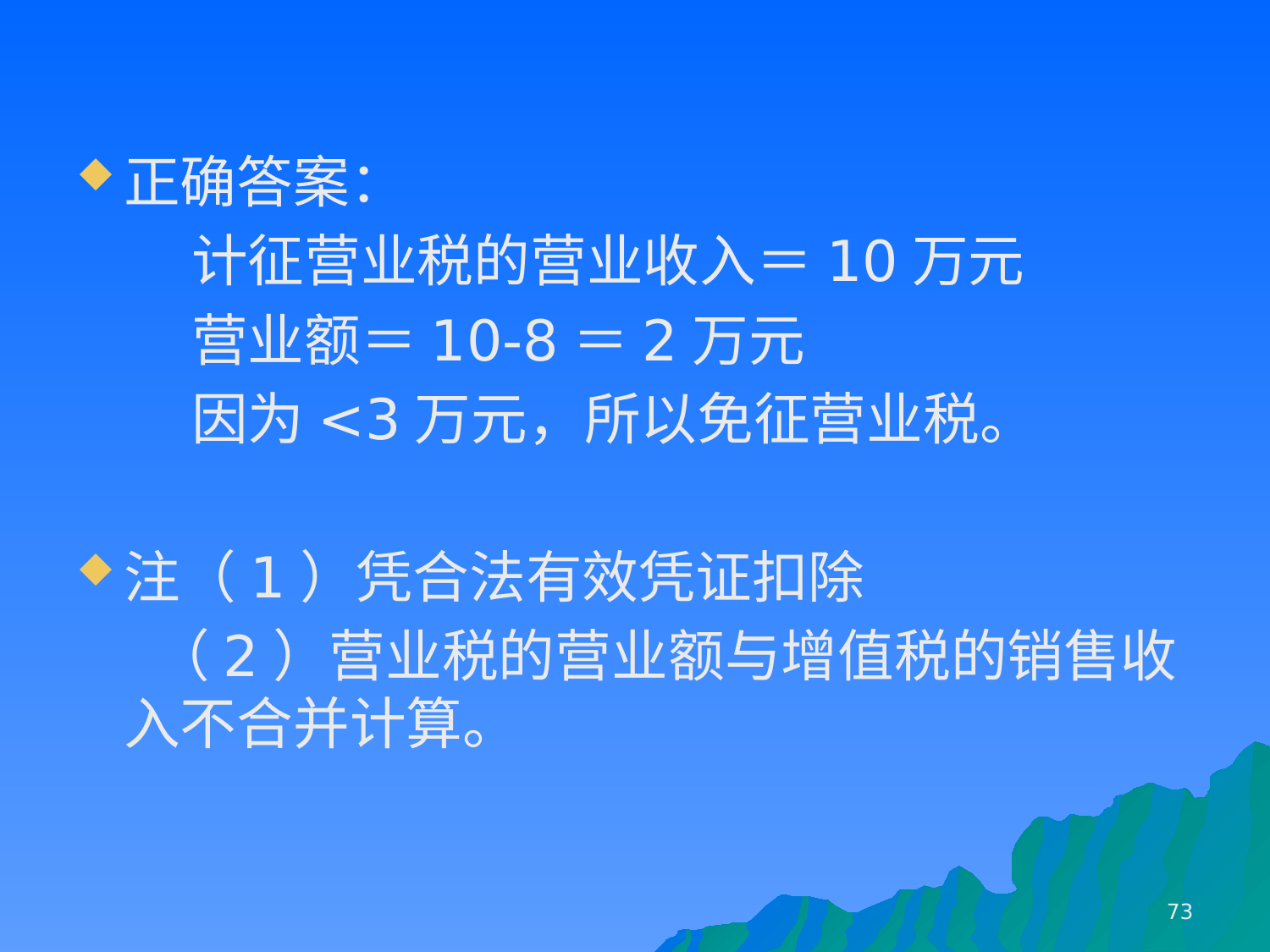

正确答案：
        计征营业税的营业收入＝10万元
        营业额＝10-8＝2万元
        因为<3万元，所以免征营业税。

注（1）凭合法有效凭证扣除
     （2）营业税的营业额与增值税的销售收入不合并计算。
73